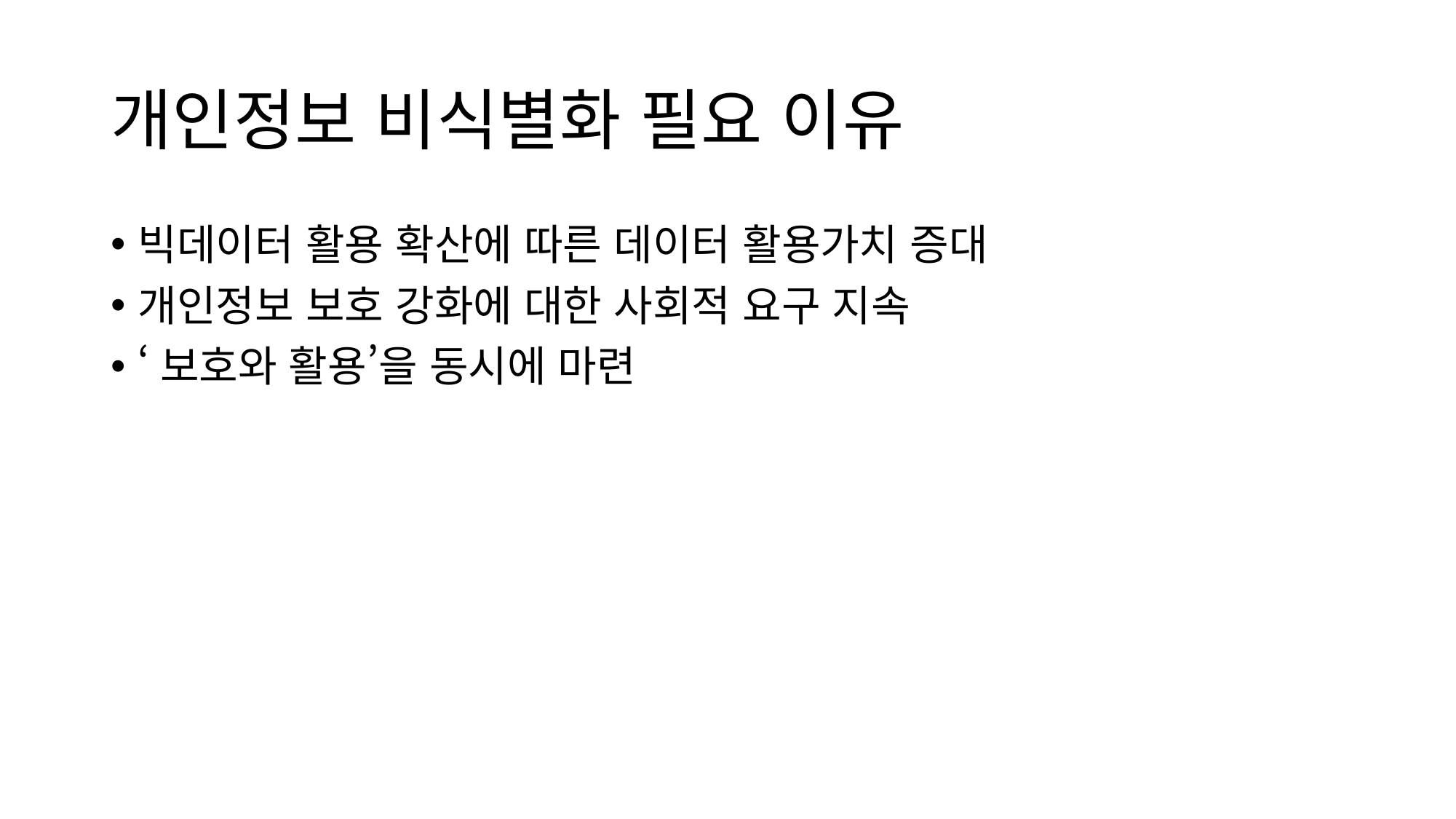

# 개인정보 비식별화 필요 이유
빅데이터 활용 확산에 따른 데이터 활용가치 증대
개인정보 보호 강화에 대한 사회적 요구 지속
‘보호와 활용’을 동시에 마련